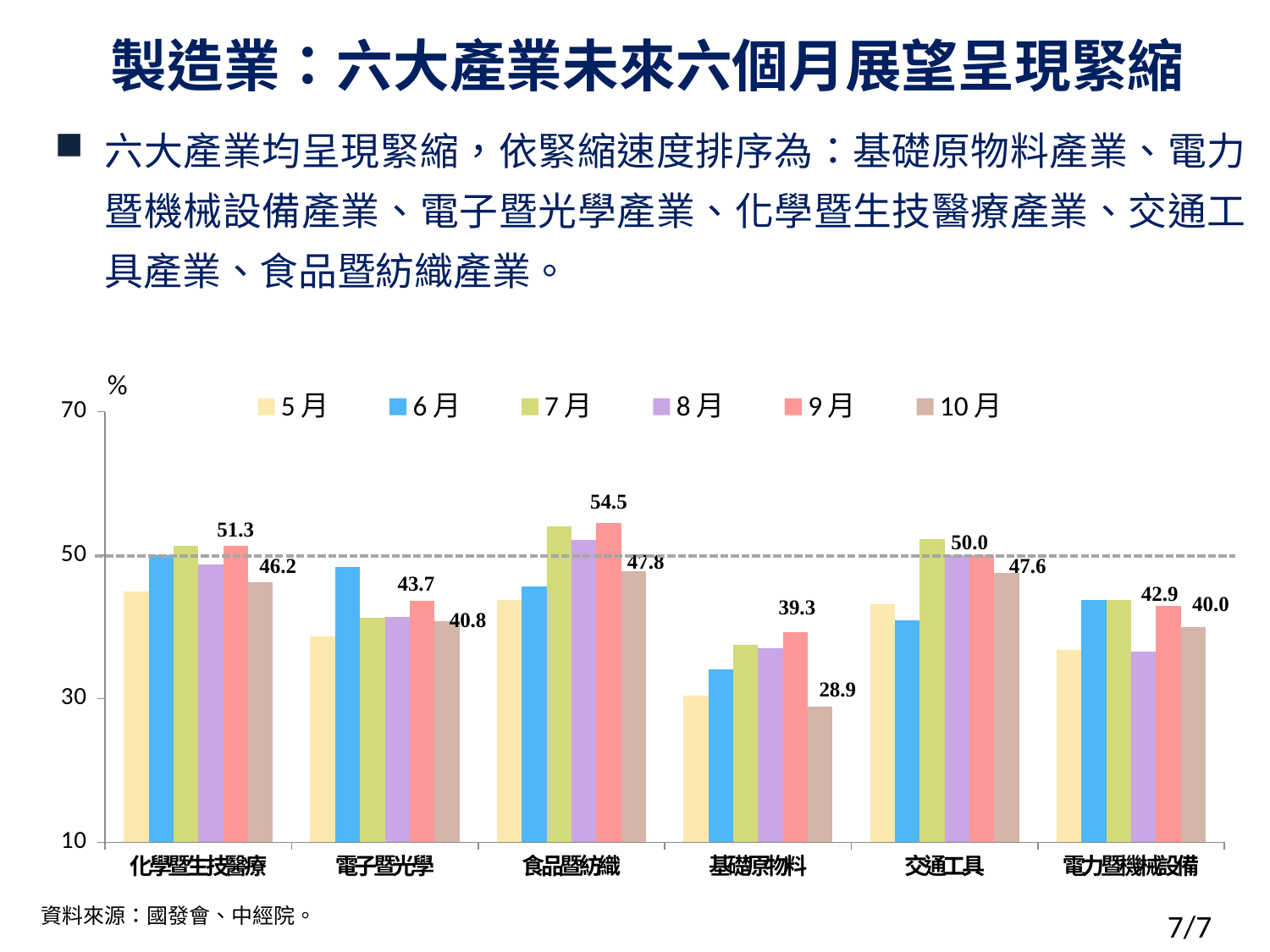

# 製造業：六大產業未來六個月展望呈現緊縮
六大產業均呈現緊縮，依緊縮速度排序為：基礎原物料產業、電力暨機械設備產業、電子暨光學產業、化學暨生技醫療產業、交通工具產業、食品暨紡織產業。

### Chart

| Category | 5月 | 6月 | 7月 | 8月 | 9月 | 10月 |
|---|---|---|---|---|---|---|
| 化學暨生技醫療 | 44.9 | 50.0 | 51.3 | 48.7 | 51.3 | 46.2 |
| 電子暨光學 | 38.7 | 48.4 | 41.3 | 41.4 | 43.7 | 40.8 |
| 食品暨紡織 | 43.8 | 45.7 | 54.0 | 52.1 | 54.5 | 47.8 |
| 基礎原物料 | 30.4 | 34.1 | 37.5 | 37.0 | 39.3 | 28.9 |
| 交通工具 | 43.2 | 40.9 | 52.3 | 50.0 | 50.0 | 47.6 |
| 電力暨機械設備 | 36.8 | 43.8 | 43.8 | 36.6 | 42.9 | 40.0 |
%
資料來源：國發會、中經院。